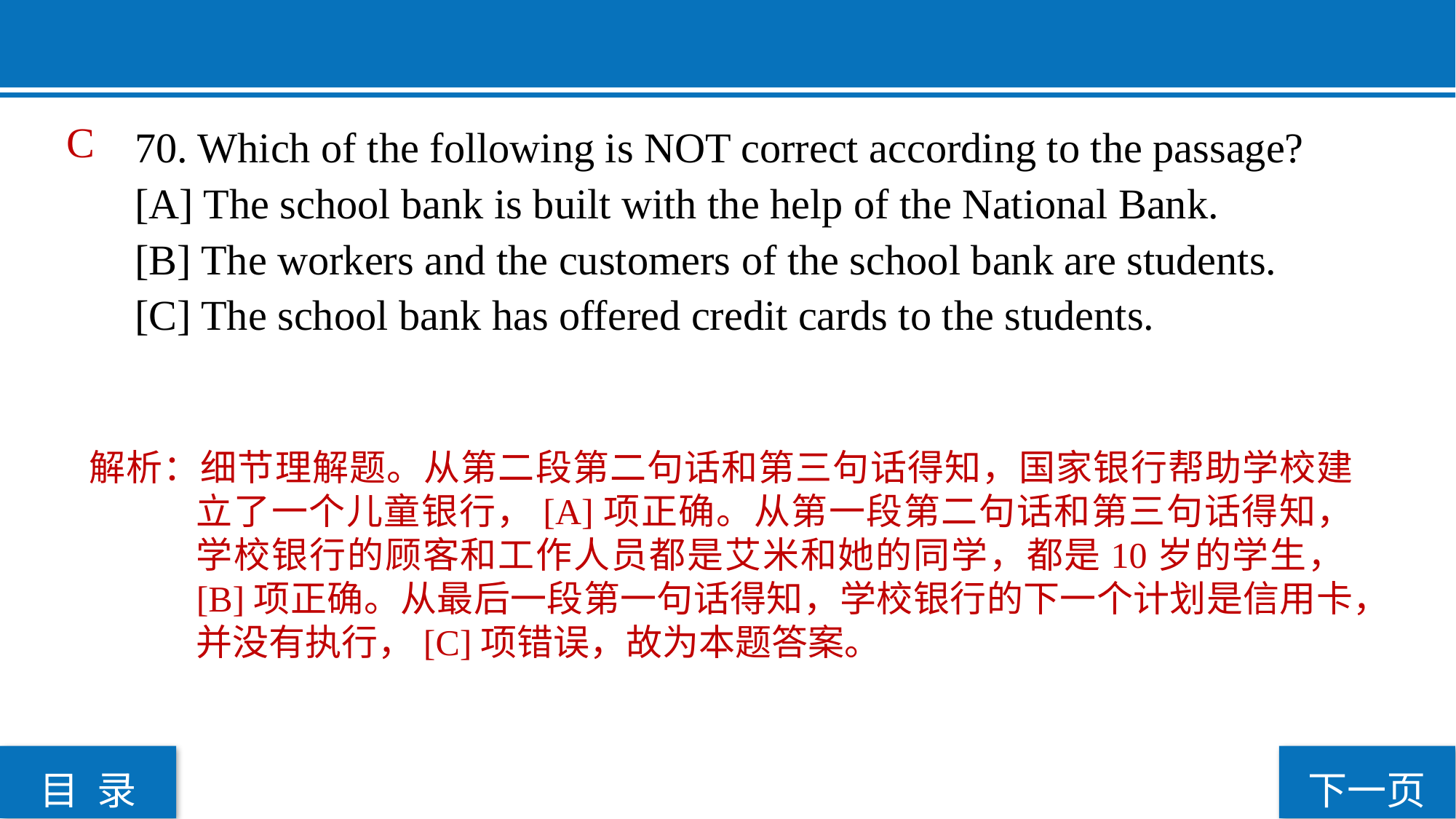

C
70. Which of the following is NOT correct according to the passage?
[A] The school bank is built with the help of the National Bank.
[B] The workers and the customers of the school bank are students.
[C] The school bank has offered credit cards to the students.
解析：细节理解题。从第二段第二句话和第三句话得知，国家银行帮助学校建立了一个儿童银行，[A]项正确。从第一段第二句话和第三句话得知，学校银行的顾客和工作人员都是艾米和她的同学，都是10岁的学生，[B]项正确。从最后一段第一句话得知，学校银行的下一个计划是信用卡，并没有执行，[C]项错误，故为本题答案。